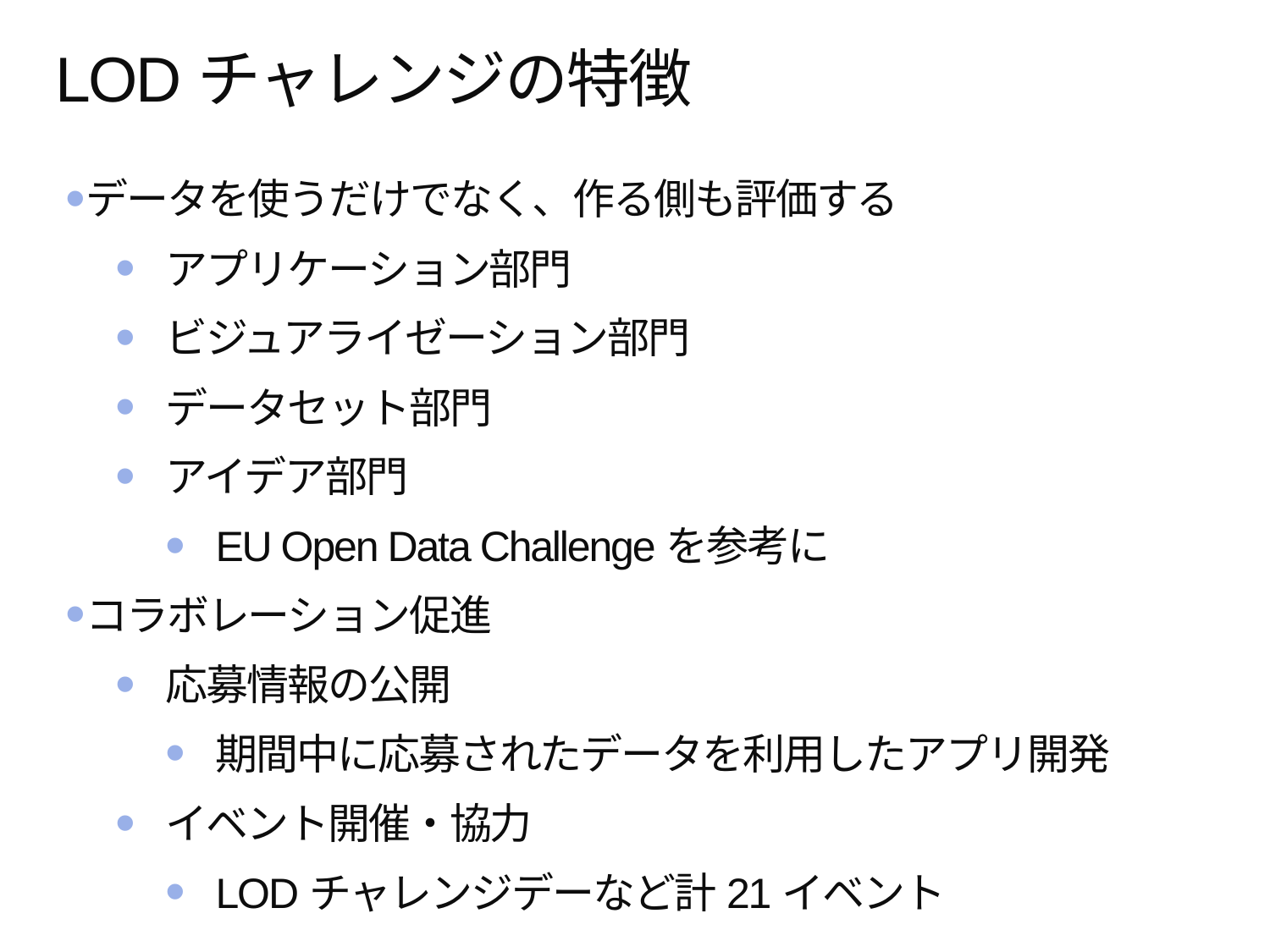

# LODチャレンジの特徴
データを使うだけでなく、作る側も評価する
アプリケーション部門
ビジュアライゼーション部門
データセット部門
アイデア部門
EU Open Data Challengeを参考に
コラボレーション促進
応募情報の公開
期間中に応募されたデータを利用したアプリ開発
イベント開催・協力
LODチャレンジデーなど計21イベント